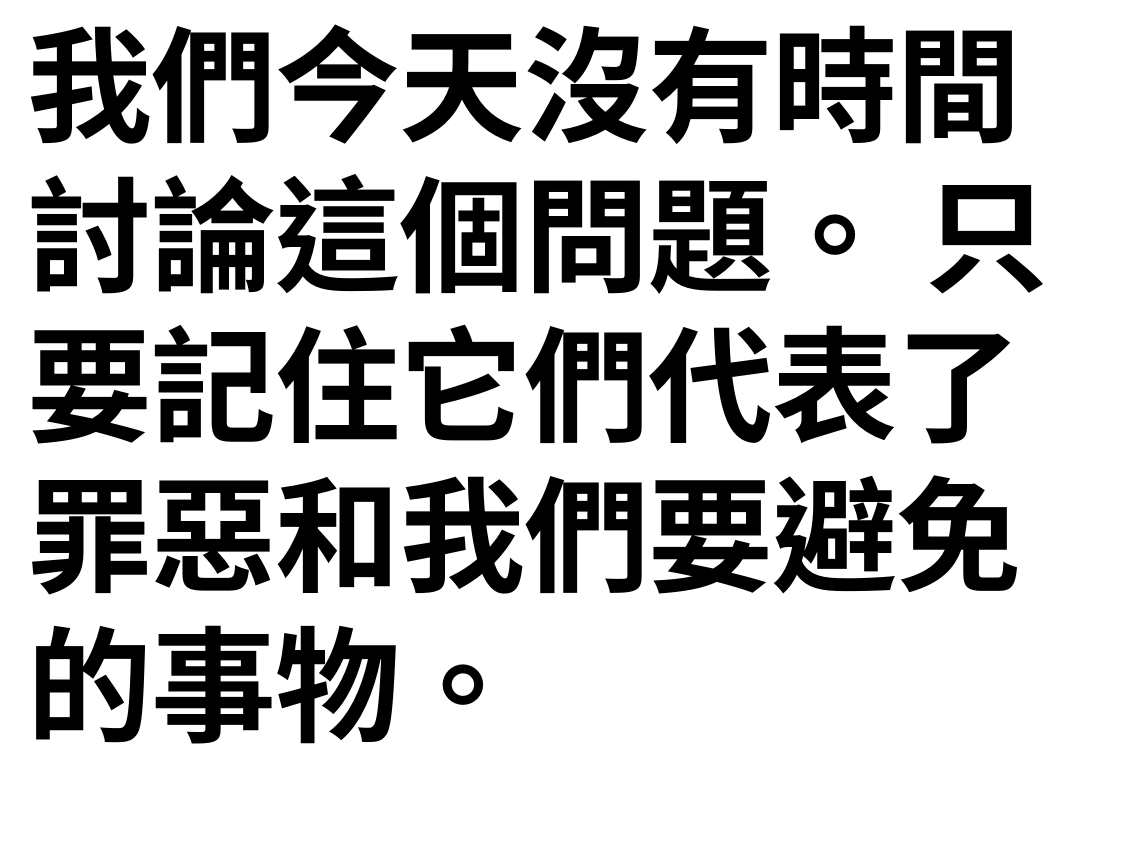

我們今天沒有時間討論這個問題。 只要記住它們代表了罪惡和我們要避免的事物。